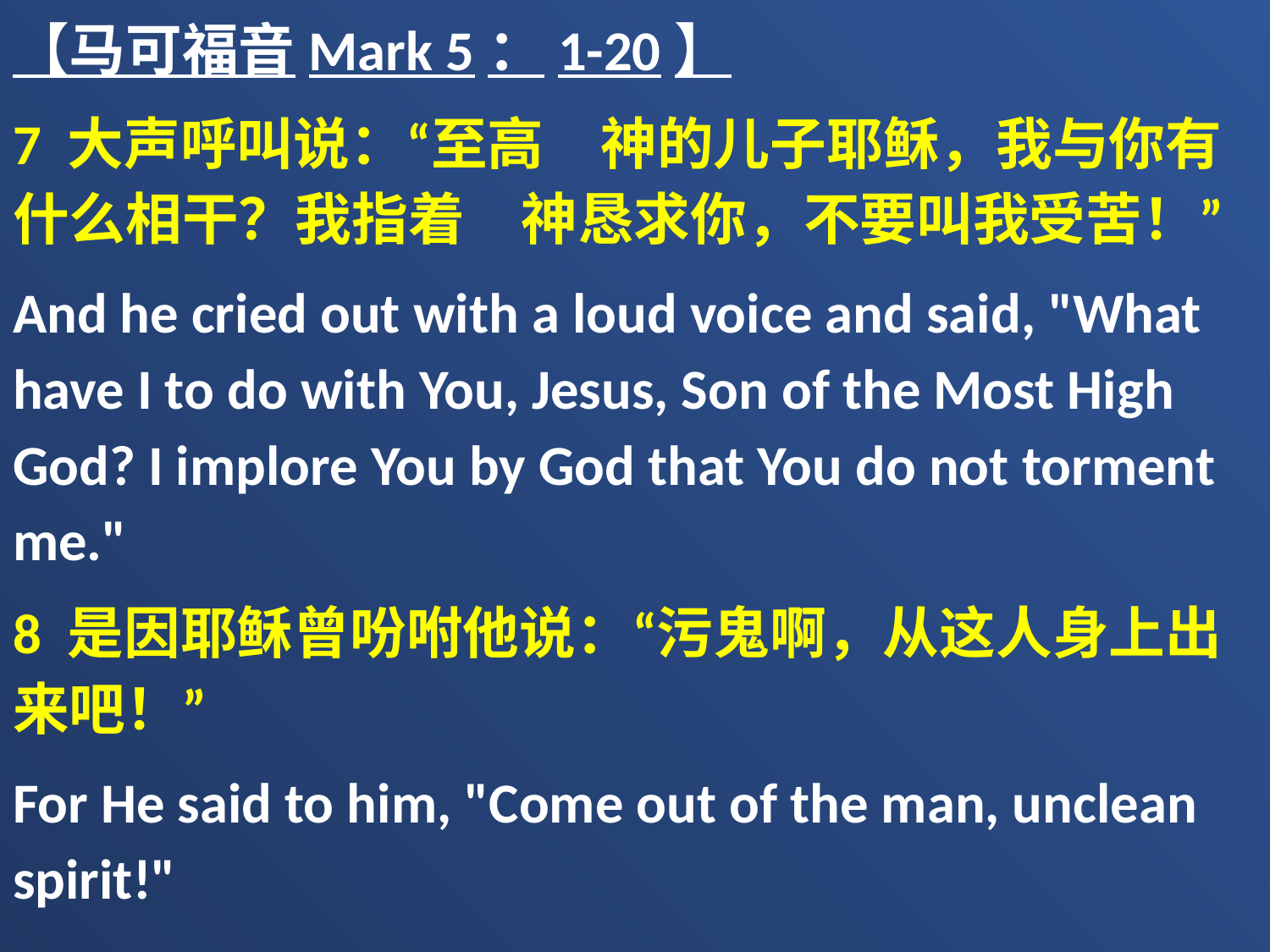

【马可福音Mark 5：1-20】
7 大声呼叫说：“至高　神的儿子耶稣，我与你有什么相干？我指着　神恳求你，不要叫我受苦！”
And he cried out with a loud voice and said, "What have I to do with You, Jesus, Son of the Most High God? I implore You by God that You do not torment me."
8 是因耶稣曾吩咐他说：“污鬼啊，从这人身上出来吧！”
For He said to him, "Come out of the man, unclean spirit!"